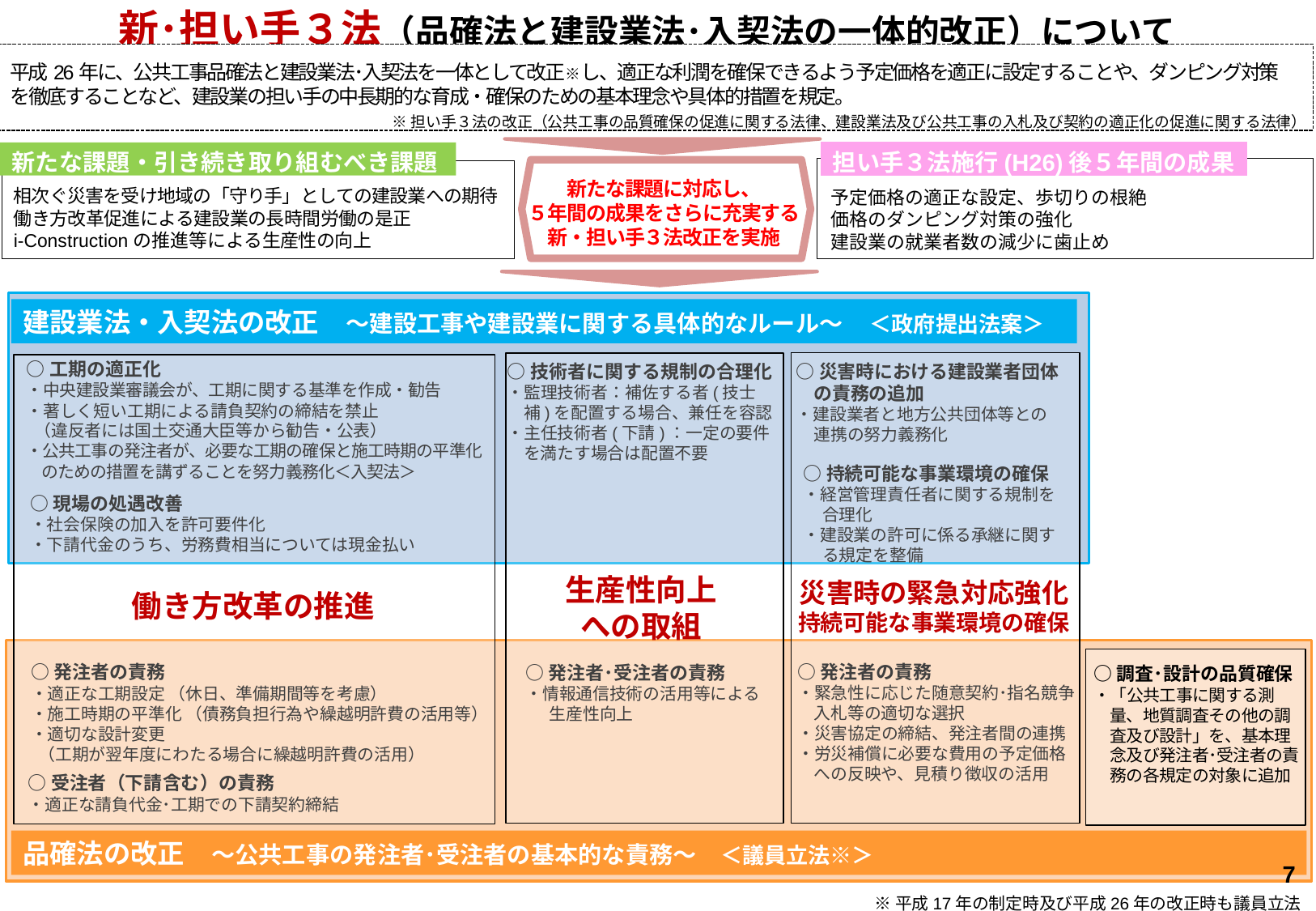

新･担い手３法（品確法と建設業法･入契法の一体的改正）について

平成26年に、公共工事品確法と建設業法･入契法を一体として改正※し、適正な利潤を確保できるよう予定価格を適正に設定することや、ダンピング対策を徹底することなど、建設業の担い手の中長期的な育成・確保のための基本理念や具体的措置を規定。
※担い手３法の改正（公共工事の品質確保の促進に関する法律、建設業法及び公共工事の入札及び契約の適正化の促進に関する法律）

新たな課題・引き続き取り組むべき課題
担い手３法施行(H26)後５年間の成果

 予定価格の適正な設定、歩切りの根絶
 価格のダンピング対策の強化
 建設業の就業者数の減少に歯止め

相次ぐ災害を受け地域の「守り手」としての建設業への期待
働き方改革促進による建設業の長時間労働の是正
i-Constructionの推進等による生産性の向上
新たな課題に対応し、
５年間の成果をさらに充実する新・担い手３法改正を実施

建設業法・入契法の改正　～建設工事や建設業に関する具体的なルール～　＜政府提出法案＞
○工期の適正化
・中央建設業審議会が、工期に関する基準を作成・勧告
・著しく短い工期による請負契約の締結を禁止
 （違反者には国土交通大臣等から勧告・公表）
・公共工事の発注者が、必要な工期の確保と施工時期の平準化のための措置を講ずることを努力義務化＜入契法＞

○技術者に関する規制の合理化
・監理技術者：補佐する者(技士補)を配置する場合、兼任を容認
・主任技術者(下請)：一定の要件を満たす場合は配置不要
cv
○災害時における建設業者団体の責務の追加
・建設業者と地方公共団体等との連携の努力義務化
○持続可能な事業環境の確保
・経営管理責任者に関する規制を合理化
・建設業の許可に係る承継に関する規定を整備
○現場の処遇改善
・社会保険の加入を許可要件化
・下請代金のうち、労務費相当については現金払い
生産性向上
への取組
災害時の緊急対応強化
持続可能な事業環境の確保
働き方改革の推進

○調査･設計の品質確保
・「公共工事に関する測量、地質調査その他の調査及び設計」を、基本理念及び発注者･受注者の責務の各規定の対象に追加
○発注者の責務
・緊急性に応じた随意契約･指名競争入札等の適切な選択
・災害協定の締結、発注者間の連携
・労災補償に必要な費用の予定価格への反映や、見積り徴収の活用
○発注者の責務
・適正な工期設定 （休日、準備期間等を考慮）
・施工時期の平準化 （債務負担行為や繰越明許費の活用等）
・適切な設計変更
 （工期が翌年度にわたる場合に繰越明許費の活用）
○発注者･受注者の責務
・情報通信技術の活用等による生産性向上
○受注者（下請含む）の責務
・適正な請負代金･工期での下請契約締結
品確法の改正　～公共工事の発注者･受注者の基本的な責務～　＜議員立法※＞
7
※平成17年の制定時及び平成26年の改正時も議員立法